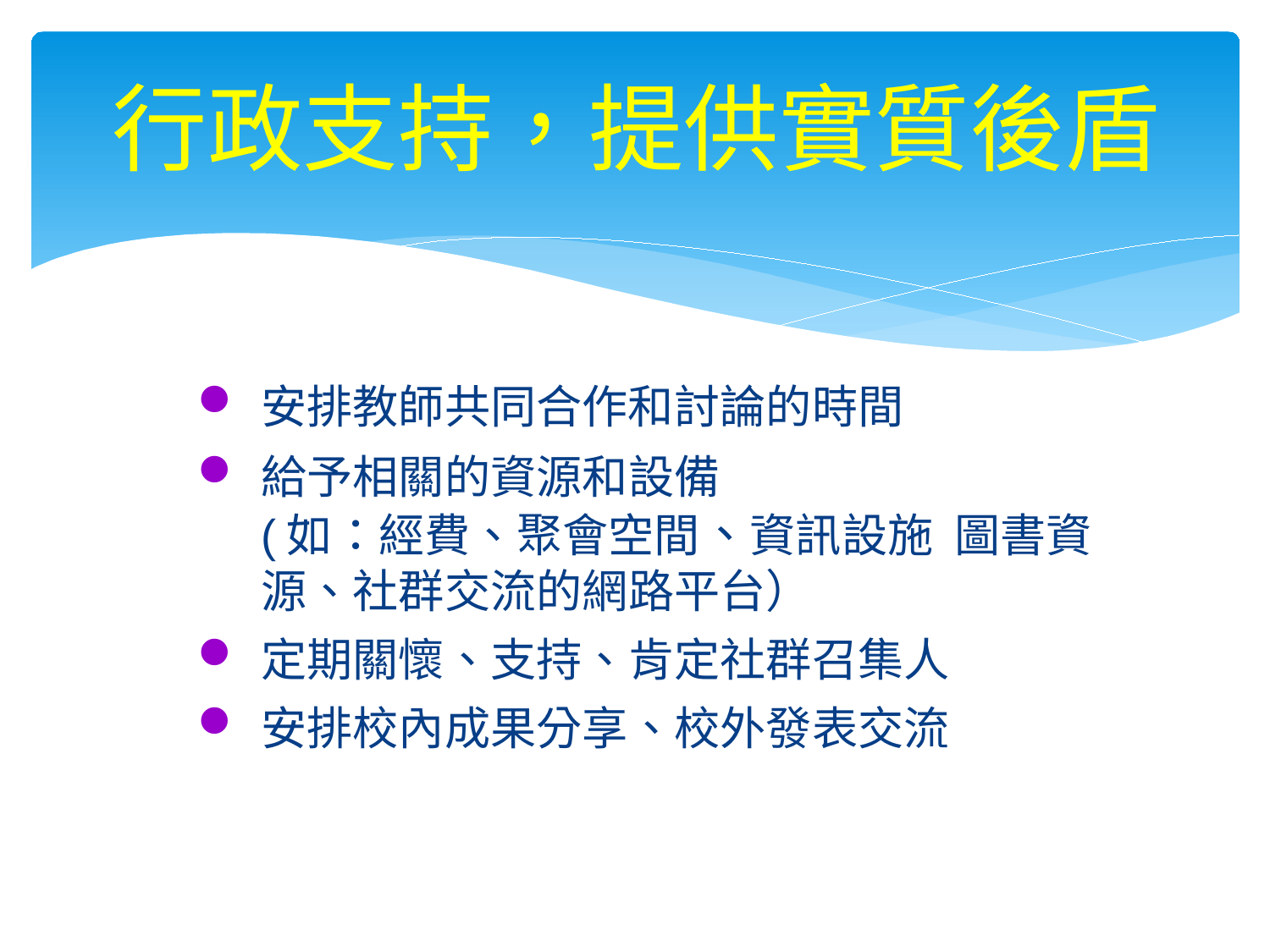

# 行政支持，提供實質後盾
安排教師共同合作和討論的時間
給予相關的資源和設備
(如：經費、聚會空間、資訊設施  圖書資源、社群交流的網路平台）
定期關懷、支持、肯定社群召集人
安排校內成果分享、校外發表交流